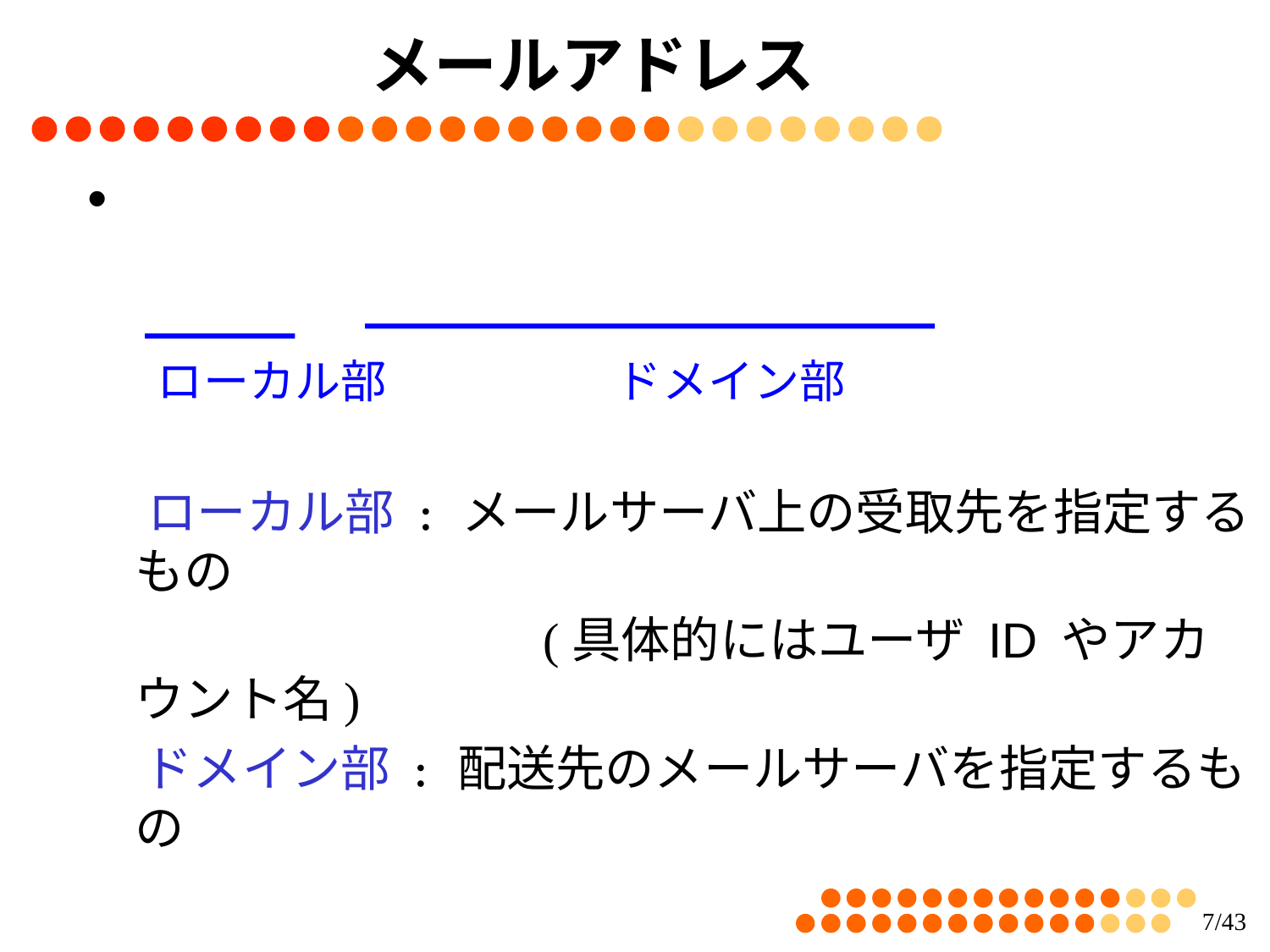

# メールアドレス

配送先を特定する

 hoge @ ep.sci.hokudai.ac.jp

　 ローカル部 : メールサーバ上の受取先を指定するもの
　　　　　　　　　(具体的にはユーザ ID やアカウント名)
    ドメイン部 : 配送先のメールサーバを指定するもの

ローカル部　　　　　ドメイン部
7/43